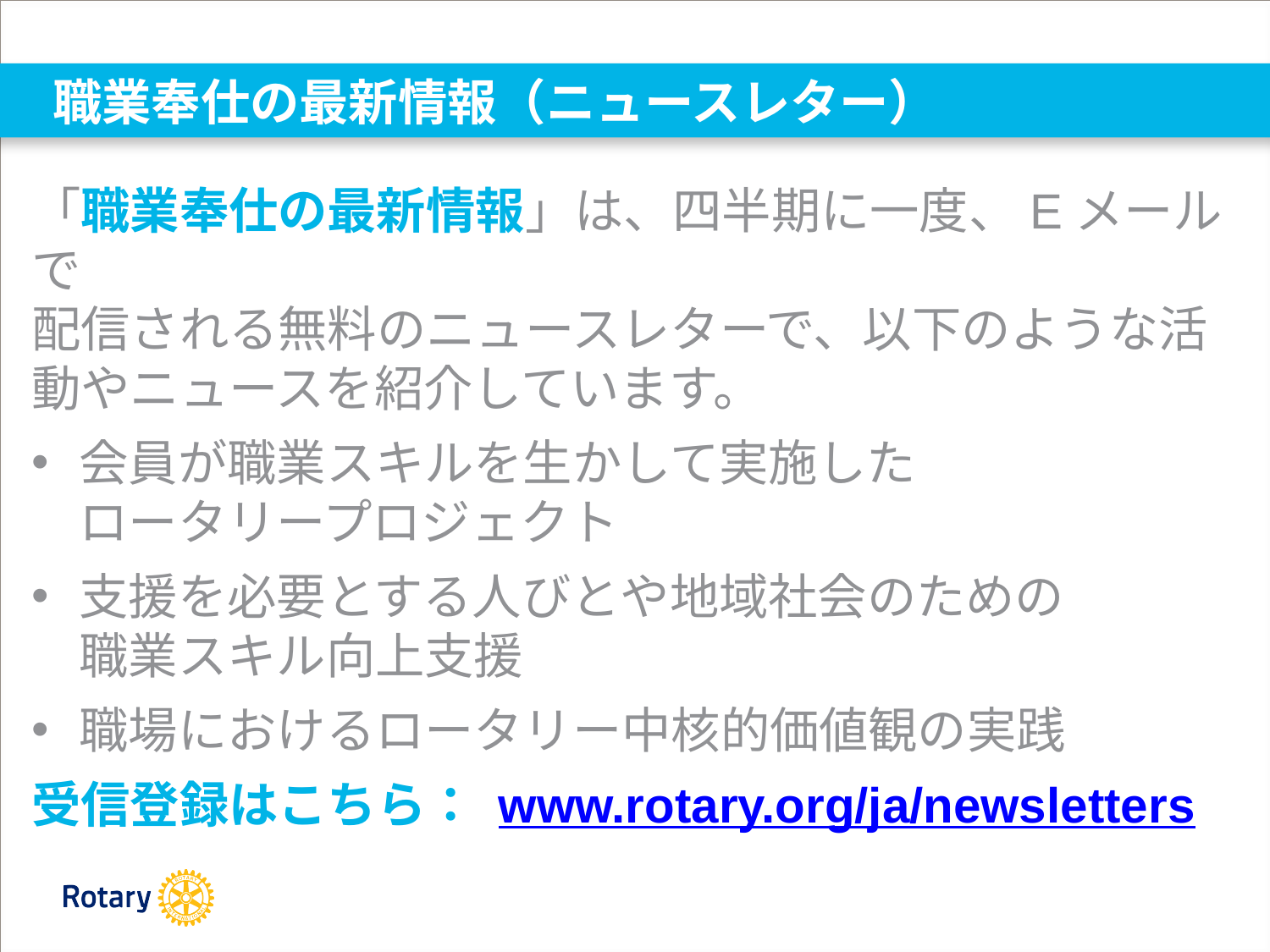

# 職業奉仕の最新情報（ニュースレター）
「職業奉仕の最新情報」は、四半期に一度、Eメールで
配信される無料のニュースレターで、以下のような活動やニュースを紹介しています。
会員が職業スキルを生かして実施した
ロータリープロジェクト
支援を必要とする人びとや地域社会のための
職業スキル向上支援
職場におけるロータリー中核的価値観の実践
受信登録はこちら： www.rotary.org/ja/newsletters